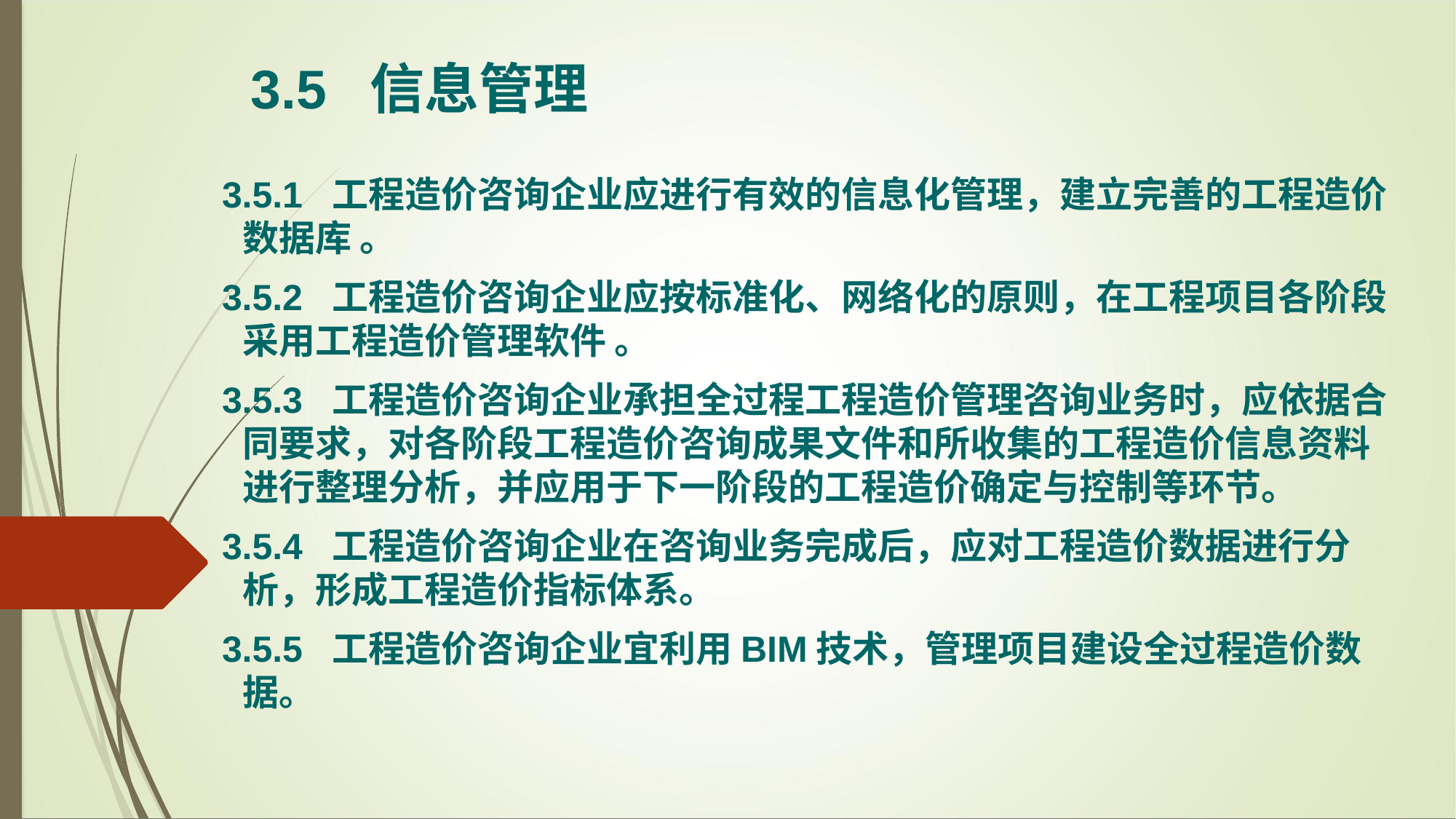

3.5  信息管理
  3.5.1  工程造价咨询企业应进行有效的信息化管理，建立完善的工程造价数据库 。
  3.5.2  工程造价咨询企业应按标准化、网络化的原则，在工程项目各阶段采用工程造价管理软件 。
  3.5.3  工程造价咨询企业承担全过程工程造价管理咨询业务时，应依据合同要求，对各阶段工程造价咨询成果文件和所收集的工程造价信息资料进行整理分析，并应用于下一阶段的工程造价确定与控制等环节。
  3.5.4  工程造价咨询企业在咨询业务完成后，应对工程造价数据进行分析，形成工程造价指标体系。
  3.5.5  工程造价咨询企业宜利用BIM技术，管理项目建设全过程造价数据。